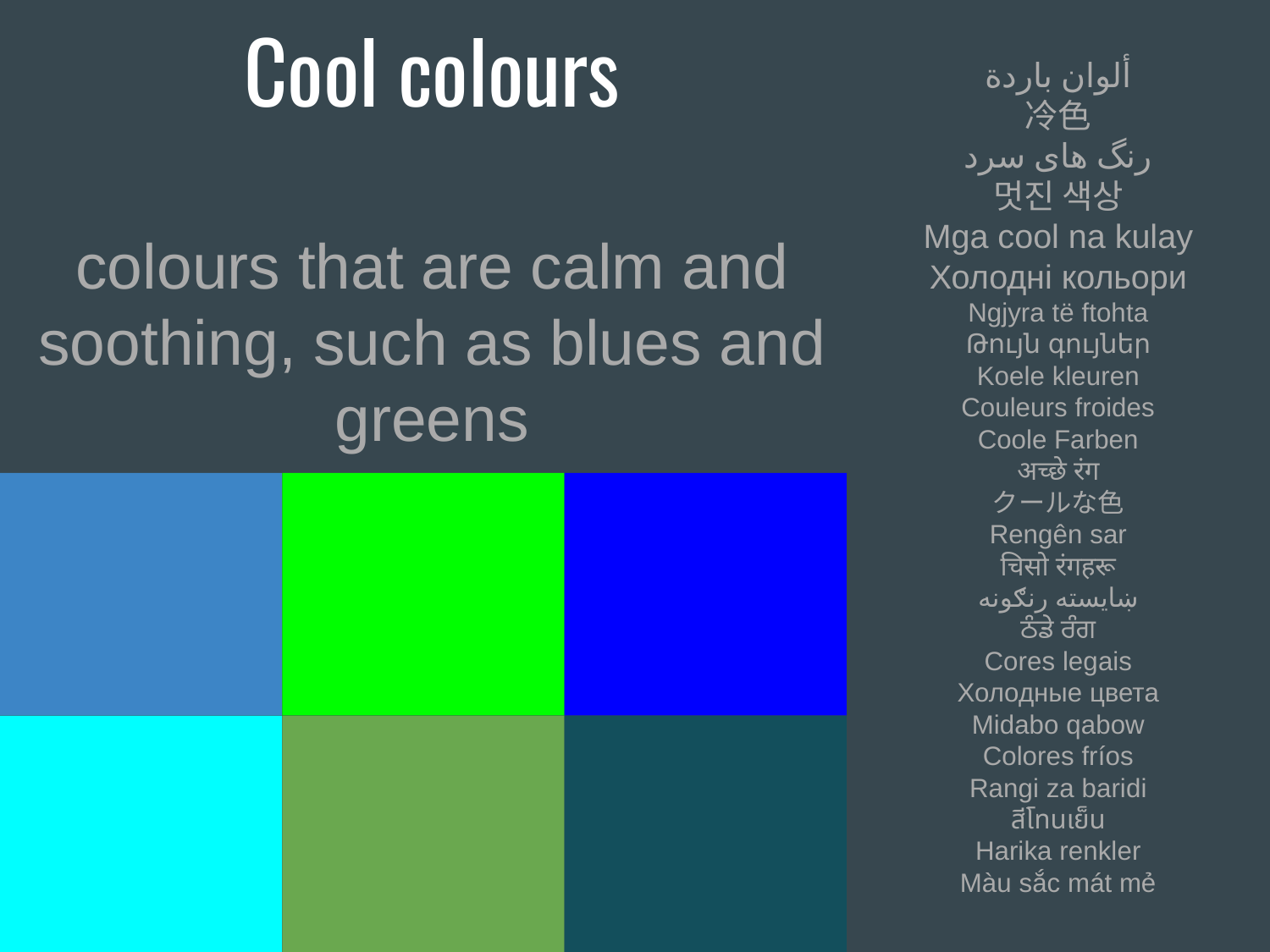

Cool colours

colours that are calm and soothing, such as blues and greens
ألوان باردة
冷色
رنگ های سرد
멋진 색상
Mga cool na kulay
Холодні кольори
Ngjyra të ftohta
Թույն գույներ
Koele kleuren
Couleurs froides
Coole Farben
अच्छे रंग
クールな色
Rengên sar
चिसो रंगहरू
ښایسته رنګونه
ਠੰਡੇ ਰੰਗ
Cores legais
Холодные цвета
Midabo qabow
Colores fríos
Rangi za baridi
สีโทนเย็น
Harika renkler
Màu sắc mát mẻ